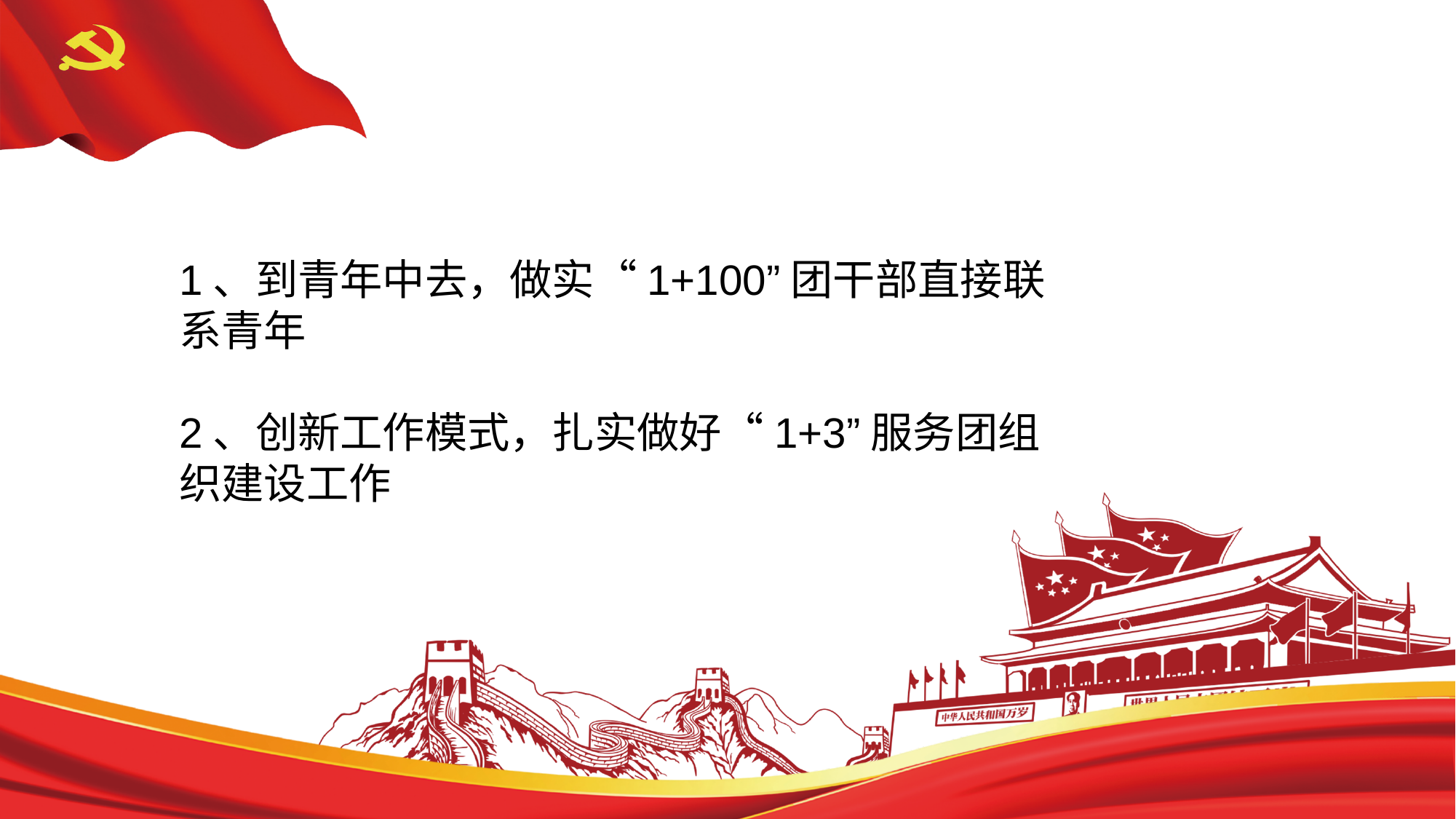

1、到青年中去，做实“1+100”团干部直接联系青年

2、创新工作模式，扎实做好“1+3”服务团组织建设工作